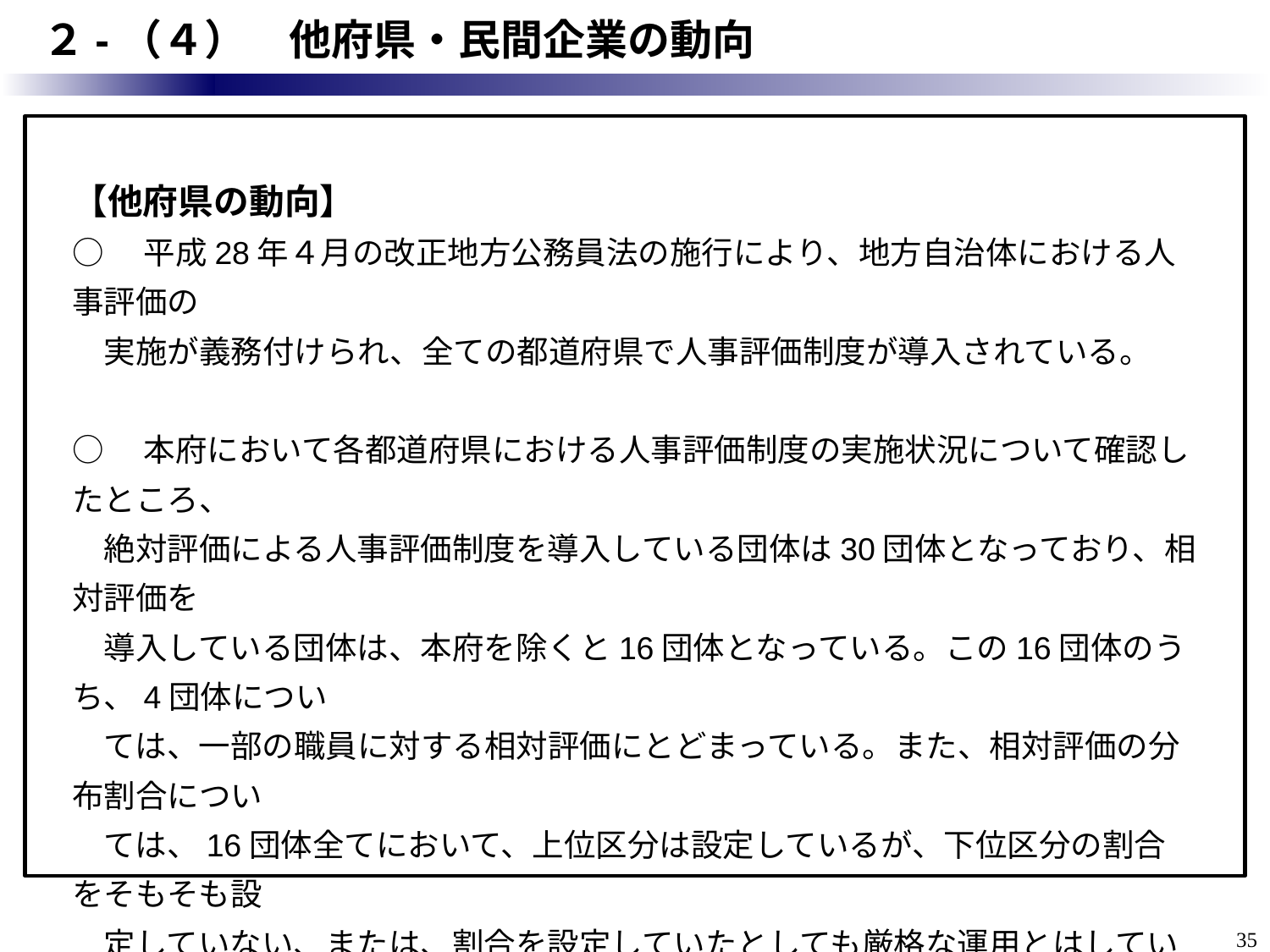

# ２-（４）　他府県・民間企業の動向

【他府県の動向】
○　平成28年４月の改正地方公務員法の施行により、地方自治体における人事評価の
　実施が義務付けられ、全ての都道府県で人事評価制度が導入されている。

○　本府において各都道府県における人事評価制度の実施状況について確認したところ、
　絶対評価による人事評価制度を導入している団体は30団体となっており、相対評価を
　導入している団体は、本府を除くと16団体となっている。この16団体のうち、4団体につい
　ては、一部の職員に対する相対評価にとどまっている。また、相対評価の分布割合につい
　ては、16団体全てにおいて、上位区分は設定しているが、下位区分の割合をそもそも設
　定していない、または、割合を設定していたとしても厳格な運用とはしていないといった状況
　であった。

○　このように、都道府県における人事評価制度は、絶対評価が主流であり、本府のよう
　に下位区分の割合まで厳格に相対評価を運用している団体はなかった。
35